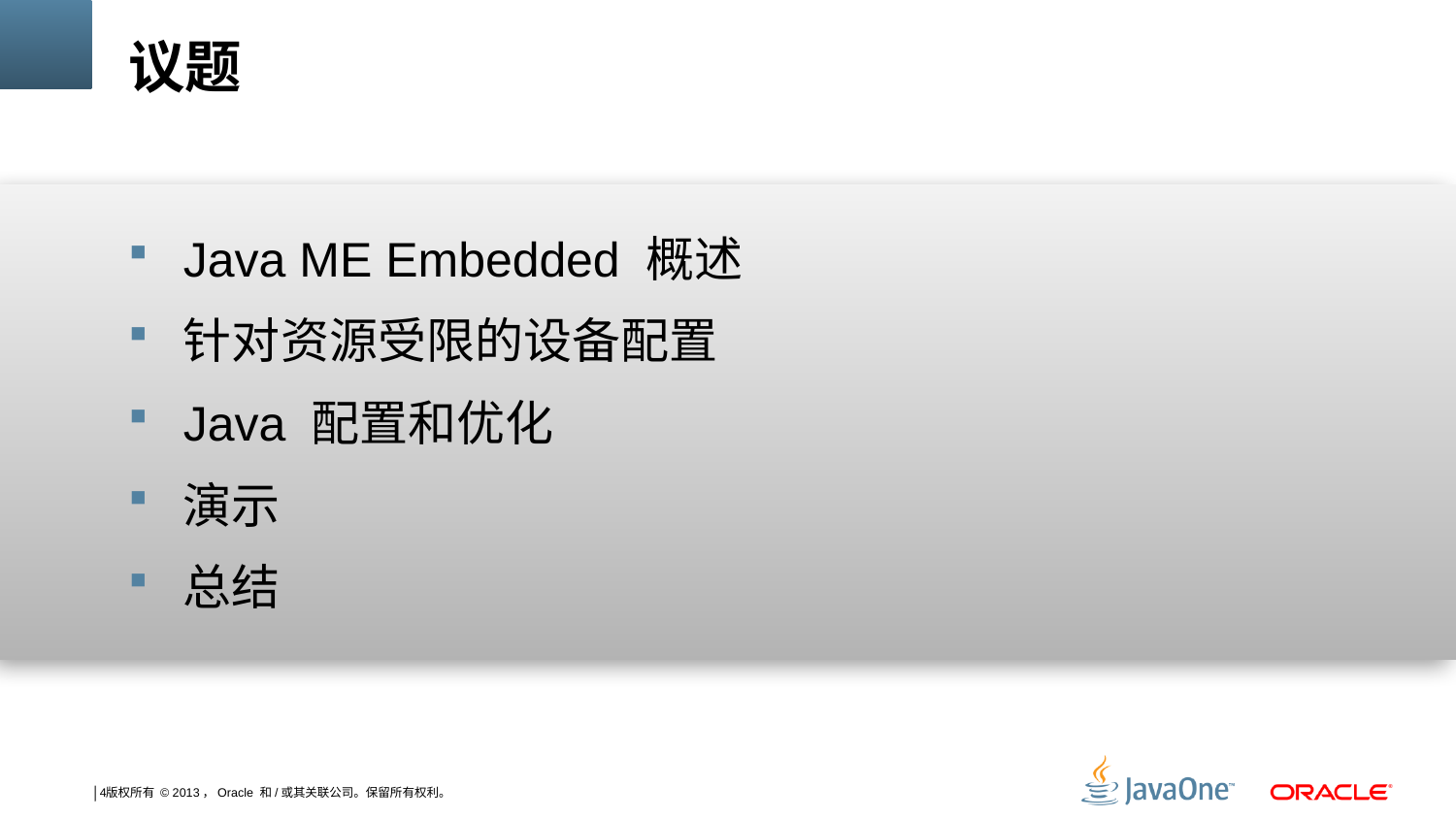

# 议题
Java ME Embedded 概述
针对资源受限的设备配置
Java 配置和优化
演示
总结